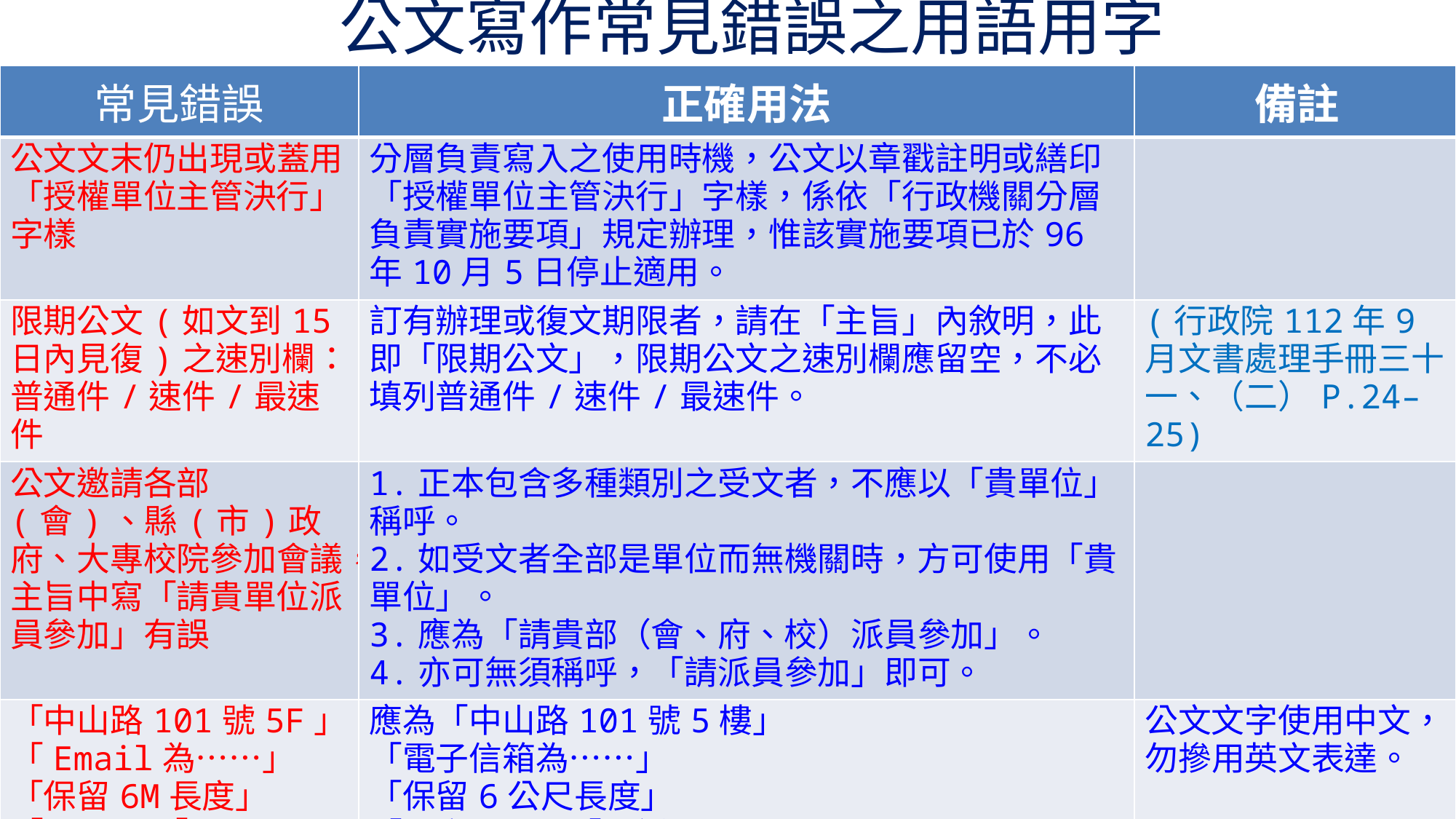

# 公文寫作常見錯誤之用語用字
| 常見錯誤 | 正確用法 | 備註 |
| --- | --- | --- |
| 公文文末仍出現或蓋用「授權單位主管決行」字樣 | 分層負責寫入之使用時機，公文以章戳註明或繕印「授權單位主管決行」字樣，係依「行政機關分層負責實施要項」規定辦理，惟該實施要項已於96年10月5日停止適用。 |  |
| 限期公文(如文到15日內見復)之速別欄：普通件/速件/最速件 | 訂有辦理或復文期限者，請在「主旨」內敘明，此即「限期公文」，限期公文之速別欄應留空，不必填列普通件/速件/最速件。 | (行政院112年9月文書處理手冊三十一、（二）P.24–25) |
| 公文邀請各部(會)、縣(市)政府、大專校院參加會議，主旨中寫「請貴單位派員參加」有誤 | 1.正本包含多種類別之受文者，不應以「貴單位」稱呼。 2.如受文者全部是單位而無機關時，方可使用「貴單位」。 3.應為「請貴部（會、府、校）派員參加」。 4.亦可無須稱呼，「請派員參加」即可。 |  |
| 「中山路101號5F」 「Email為……」 「保留6M長度」 「cm2」「TEL」 | 應為「中山路101號5樓」 「電子信箱為……」 「保留6公尺長度」 「平方公分」「電話」 | 公文文字使用中文，勿摻用英文表達。 |